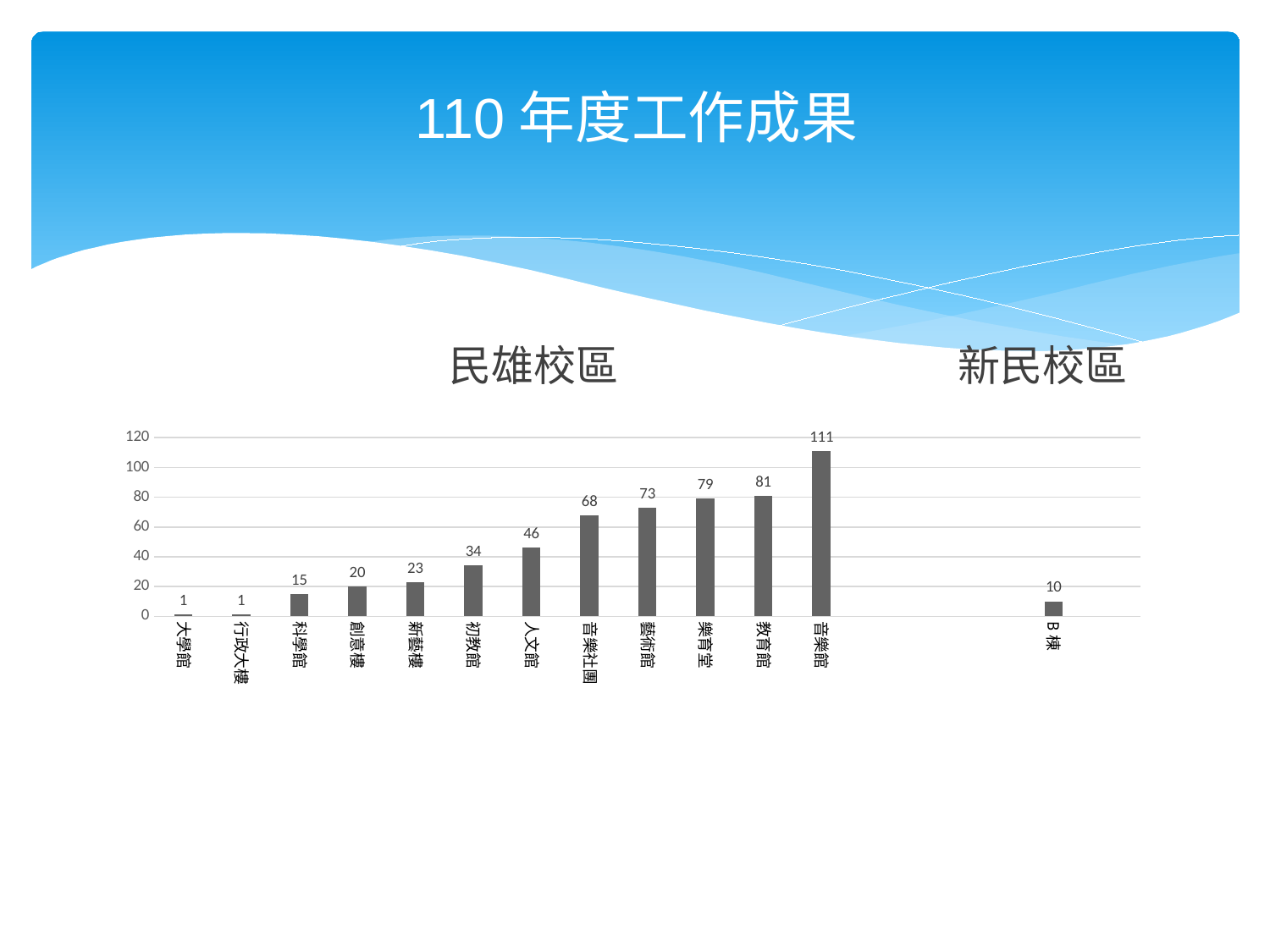

110年度工作成果

### Chart

| Category | 次數 |
|---|---|
| 大學館 | 1.0 |
| 行政大樓 | 1.0 |
| 科學館 | 15.0 |
| 創意樓 | 20.0 |
| 新藝樓 | 23.0 |
| 初教館 | 34.0 |
| 人文館 | 46.0 |
| 音樂社團 | 68.0 |
| 藝術館 | 73.0 |
| 樂育堂 | 79.0 |
| 教育館 | 81.0 |
| 音樂館 | 111.0 |
|  | None |
|  | None |
|  | None |
| B棟 | 10.0 |